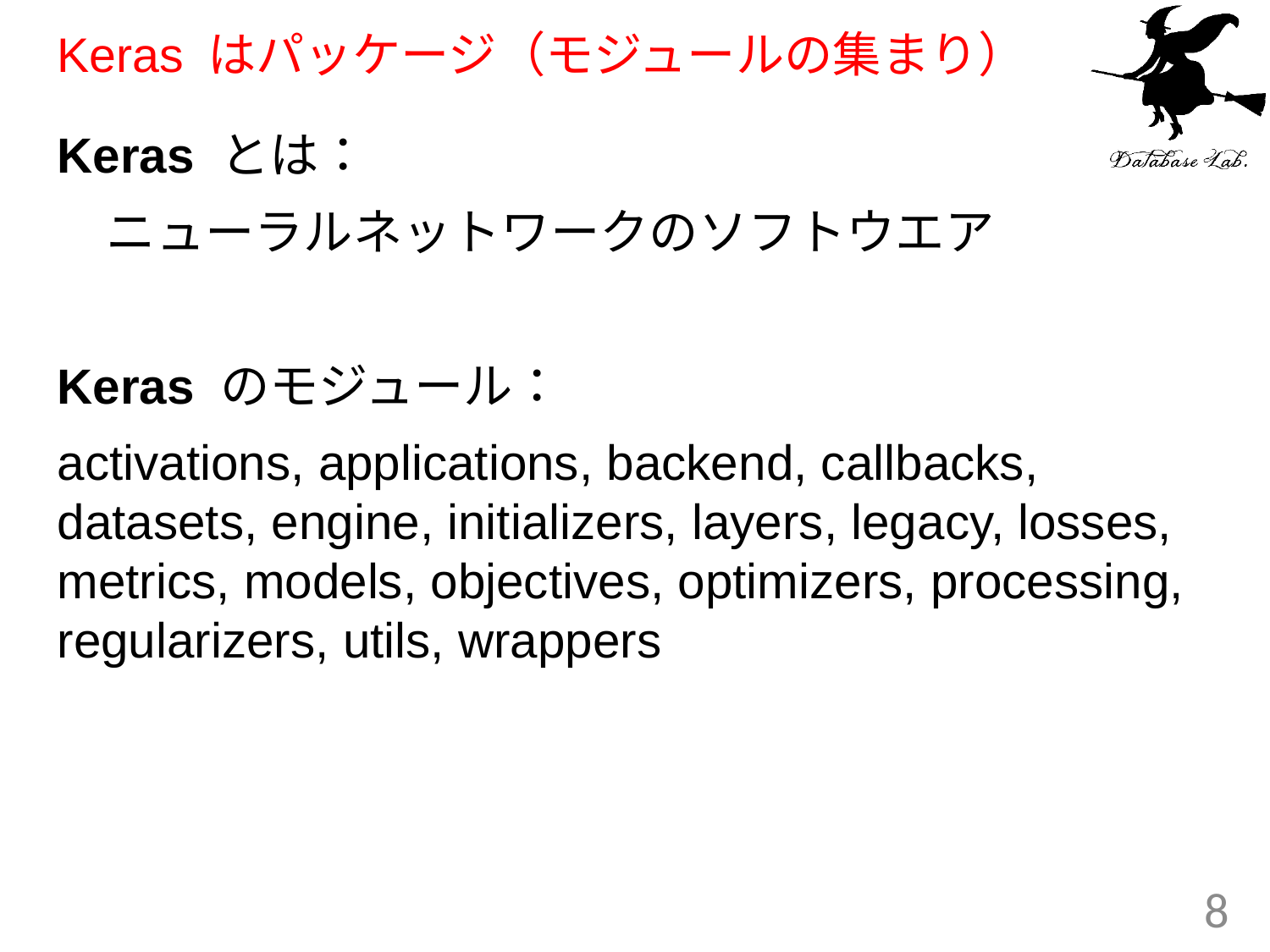

# Keras はパッケージ（モジュールの集まり）
Keras とは：
　ニューラルネットワークのソフトウエア

Keras のモジュール：
activations, applications, backend, callbacks, datasets, engine, initializers, layers, legacy, losses, metrics, models, objectives, optimizers, processing, regularizers, utils, wrappers

8